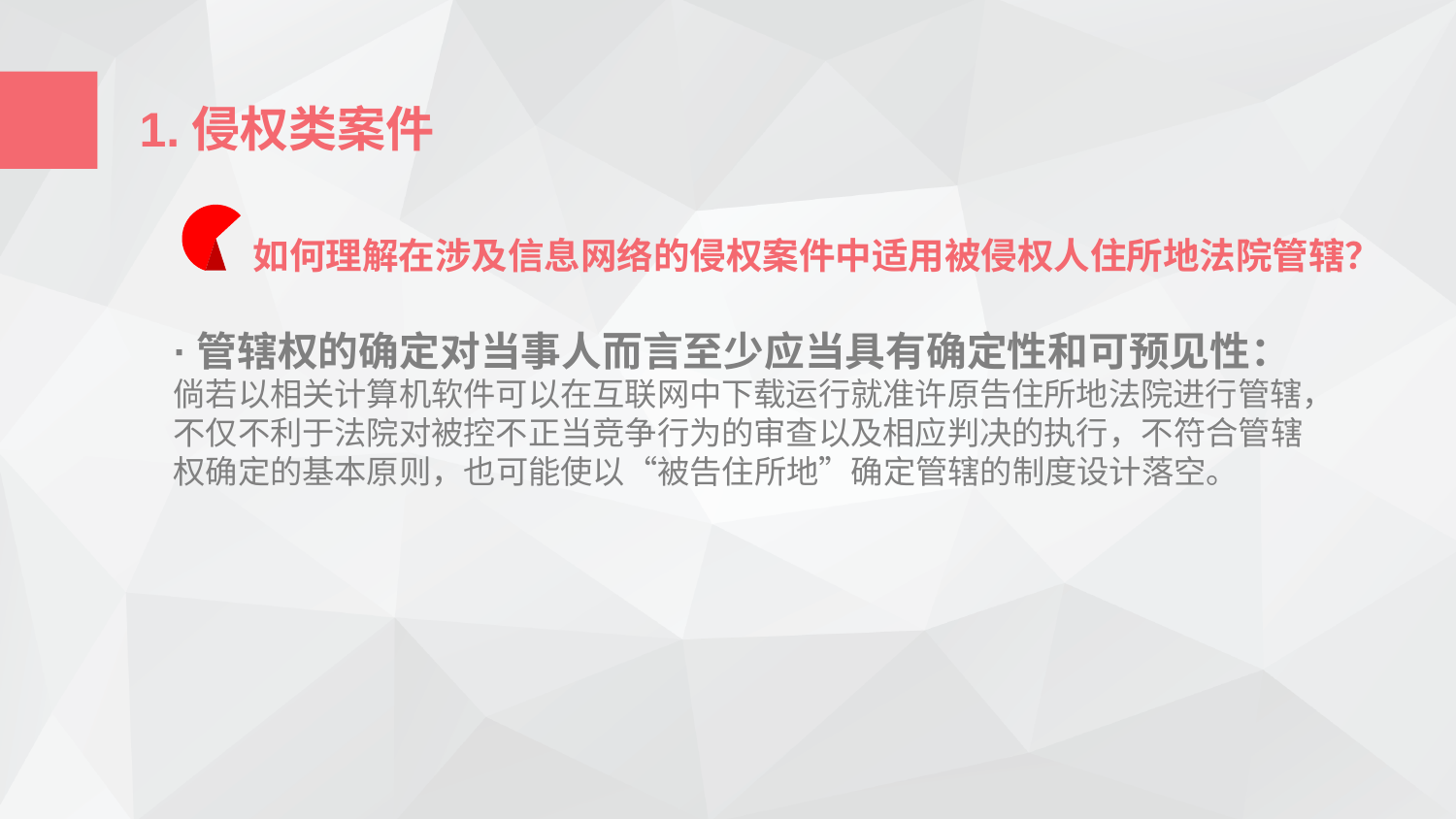

1.侵权类案件

如何理解在涉及信息网络的侵权案件中适用被侵权人住所地法院管辖？
·管辖权的确定对当事人而言至少应当具有确定性和可预见性：
倘若以相关计算机软件可以在互联网中下载运行就准许原告住所地法院进行管辖，不仅不利于法院对被控不正当竞争行为的审查以及相应判决的执行，不符合管辖权确定的基本原则，也可能使以“被告住所地”确定管辖的制度设计落空。